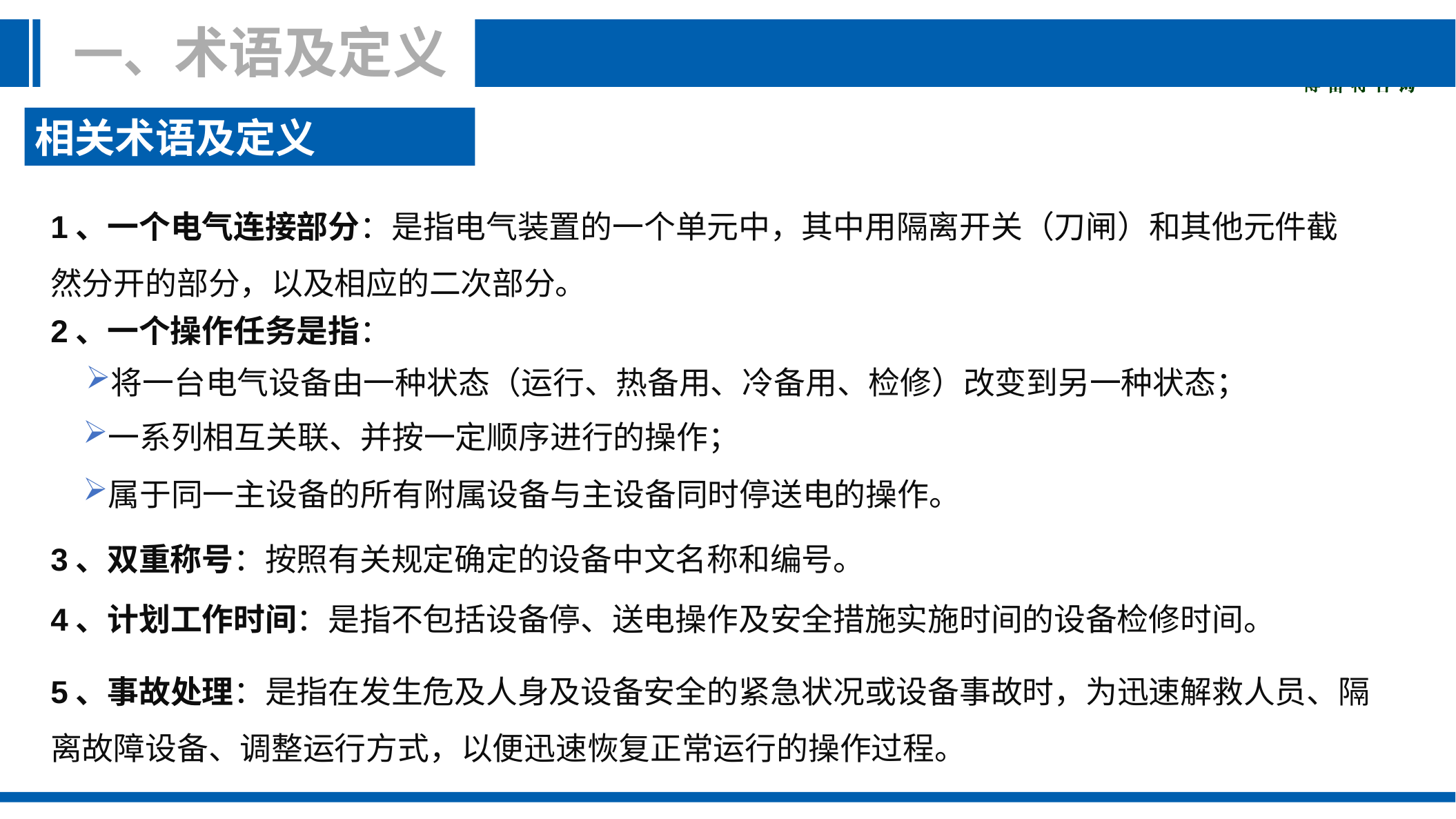

一、术语及定义
相关术语及定义
1、一个电气连接部分：是指电气装置的一个单元中，其中用隔离开关（刀闸）和其他元件截然分开的部分，以及相应的二次部分。
2、一个操作任务是指：
将一台电气设备由一种状态（运行、热备用、冷备用、检修）改变到另一种状态；
一系列相互关联、并按一定顺序进行的操作；
属于同一主设备的所有附属设备与主设备同时停送电的操作。
3、双重称号：按照有关规定确定的设备中文名称和编号。
4、计划工作时间：是指不包括设备停、送电操作及安全措施实施时间的设备检修时间。
5、事故处理：是指在发生危及人身及设备安全的紧急状况或设备事故时，为迅速解救人员、隔离故障设备、调整运行方式，以便迅速恢复正常运行的操作过程。